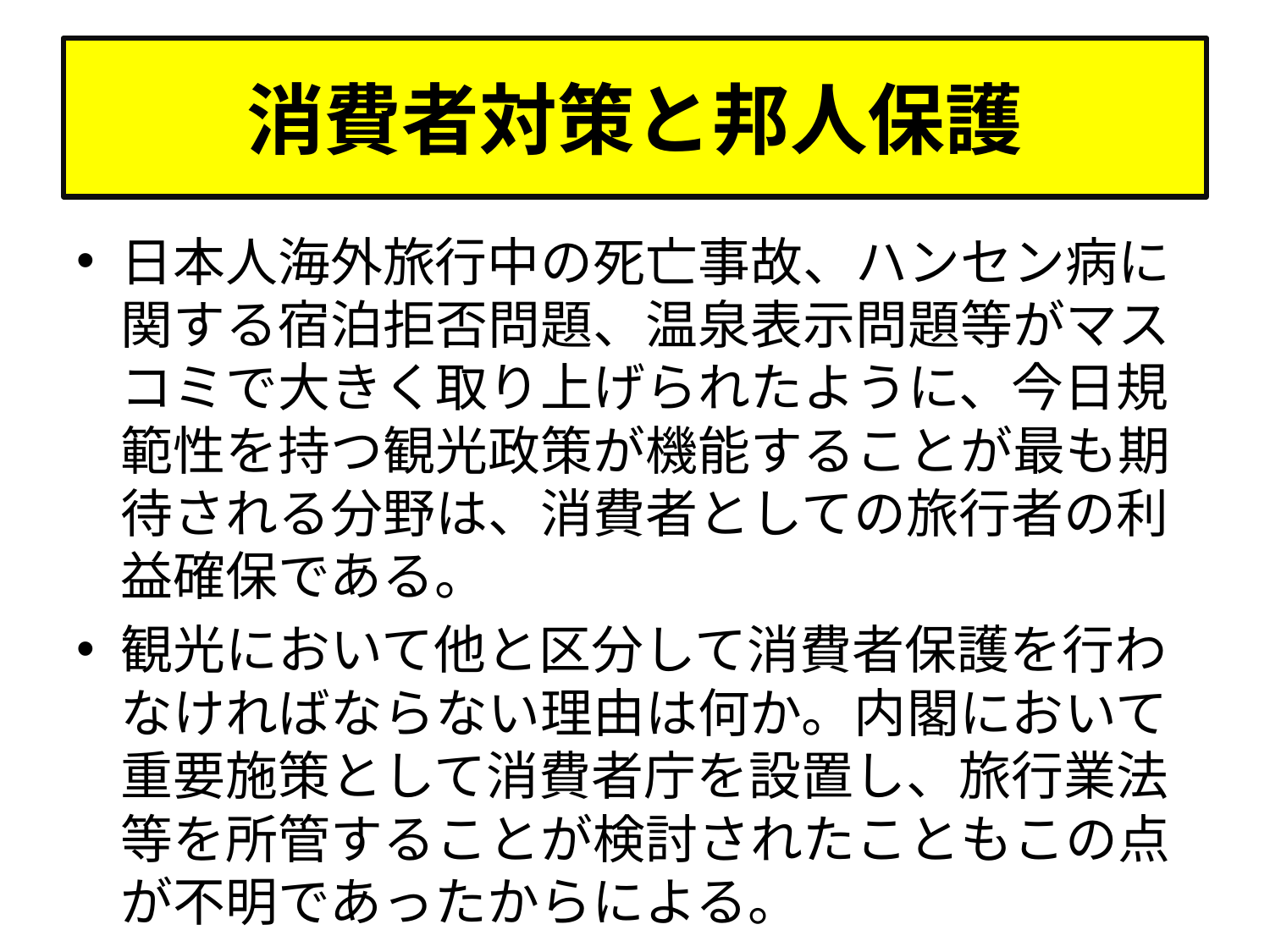

# 消費者対策と邦人保護
日本人海外旅行中の死亡事故、ハンセン病に関する宿泊拒否問題、温泉表示問題等がマスコミで大きく取り上げられたように、今日規範性を持つ観光政策が機能することが最も期待される分野は、消費者としての旅行者の利益確保である。
観光において他と区分して消費者保護を行わなければならない理由は何か。内閣において重要施策として消費者庁を設置し、旅行業法等を所管することが検討されたこともこの点が不明であったからによる。